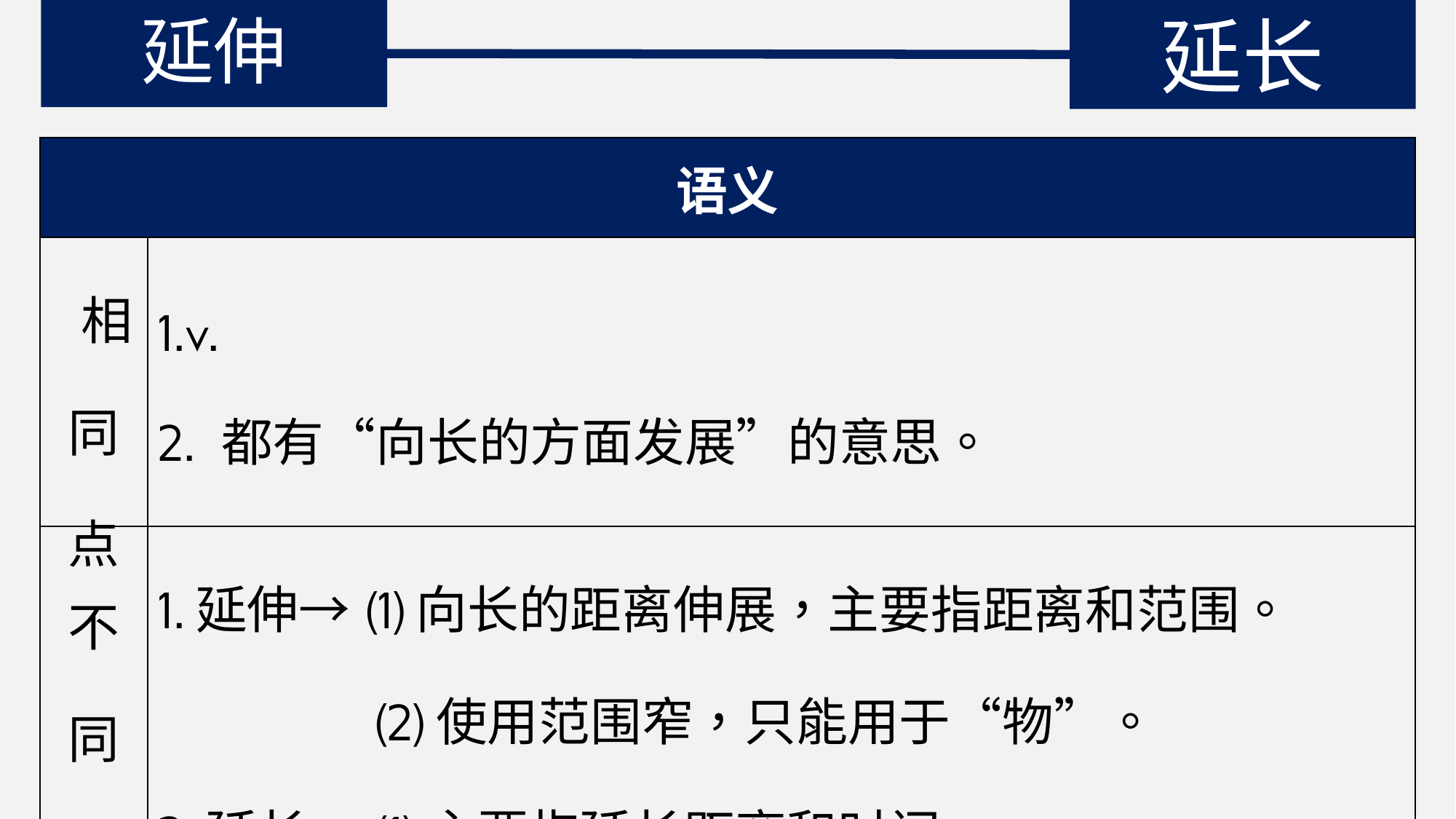

延伸

延长
| 语义 |  |
| --- | --- |
| 相同点 | 1.v. 2. 都有“向长的方面发展”的意思。 |
| 不同点 | 1.延伸→(1)向长的距离伸展，主要指距离和范围。 (2)使用范围窄，只能用于“物”。 2.延长→(1)主要指延长距离和时间 。 (2)使用范围较广，可以用于人，也可用于物 。 |